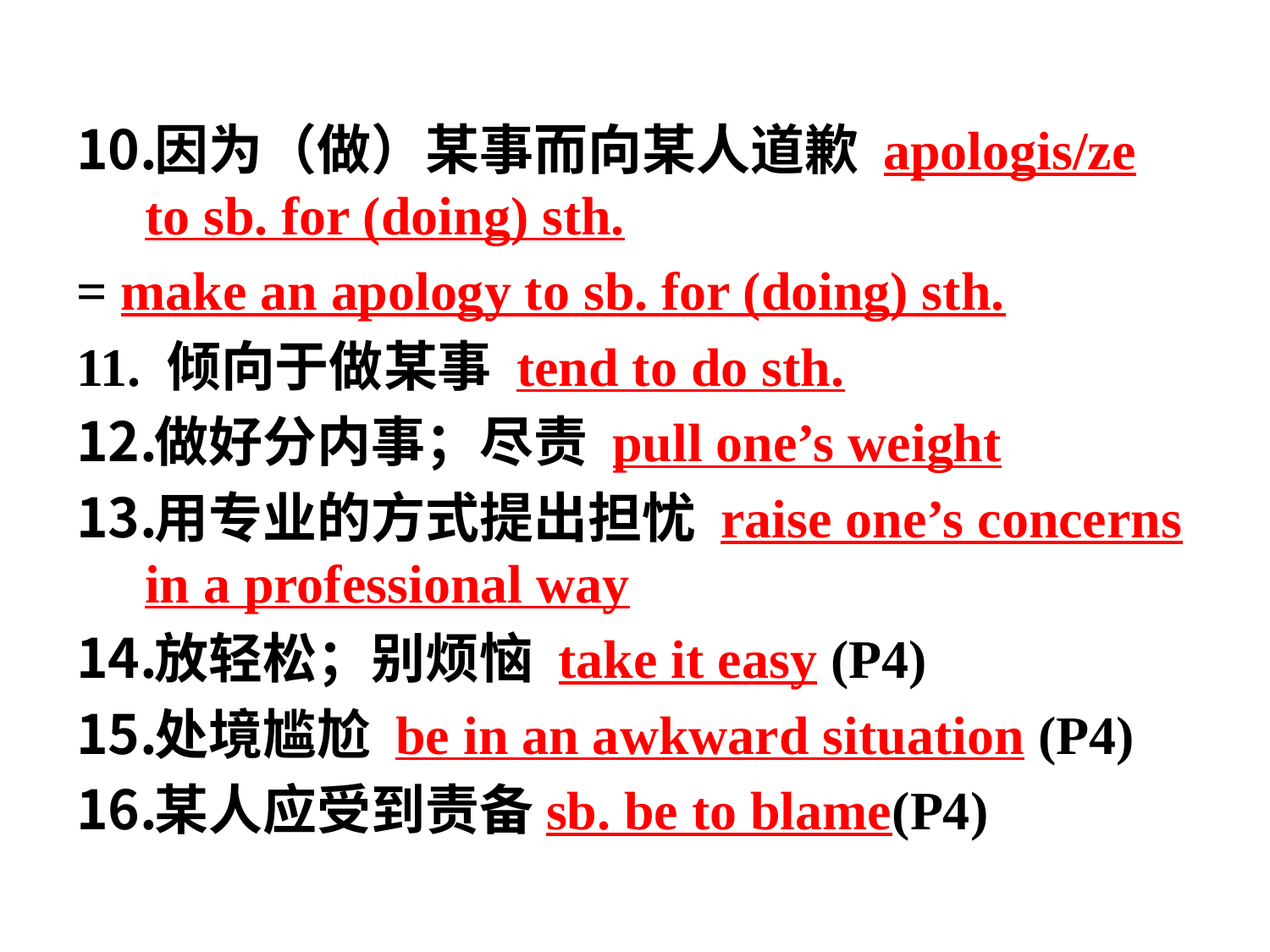

因为（做）某事而向某人道歉 apologis/ze to sb. for (doing) sth.
= make an apology to sb. for (doing) sth.
11. 倾向于做某事 tend to do sth.
做好分内事；尽责 pull one’s weight
用专业的方式提出担忧 raise one’s concerns in a professional way
放轻松；别烦恼 take it easy (P4)
处境尴尬 be in an awkward situation (P4)
某人应受到责备sb. be to blame(P4)